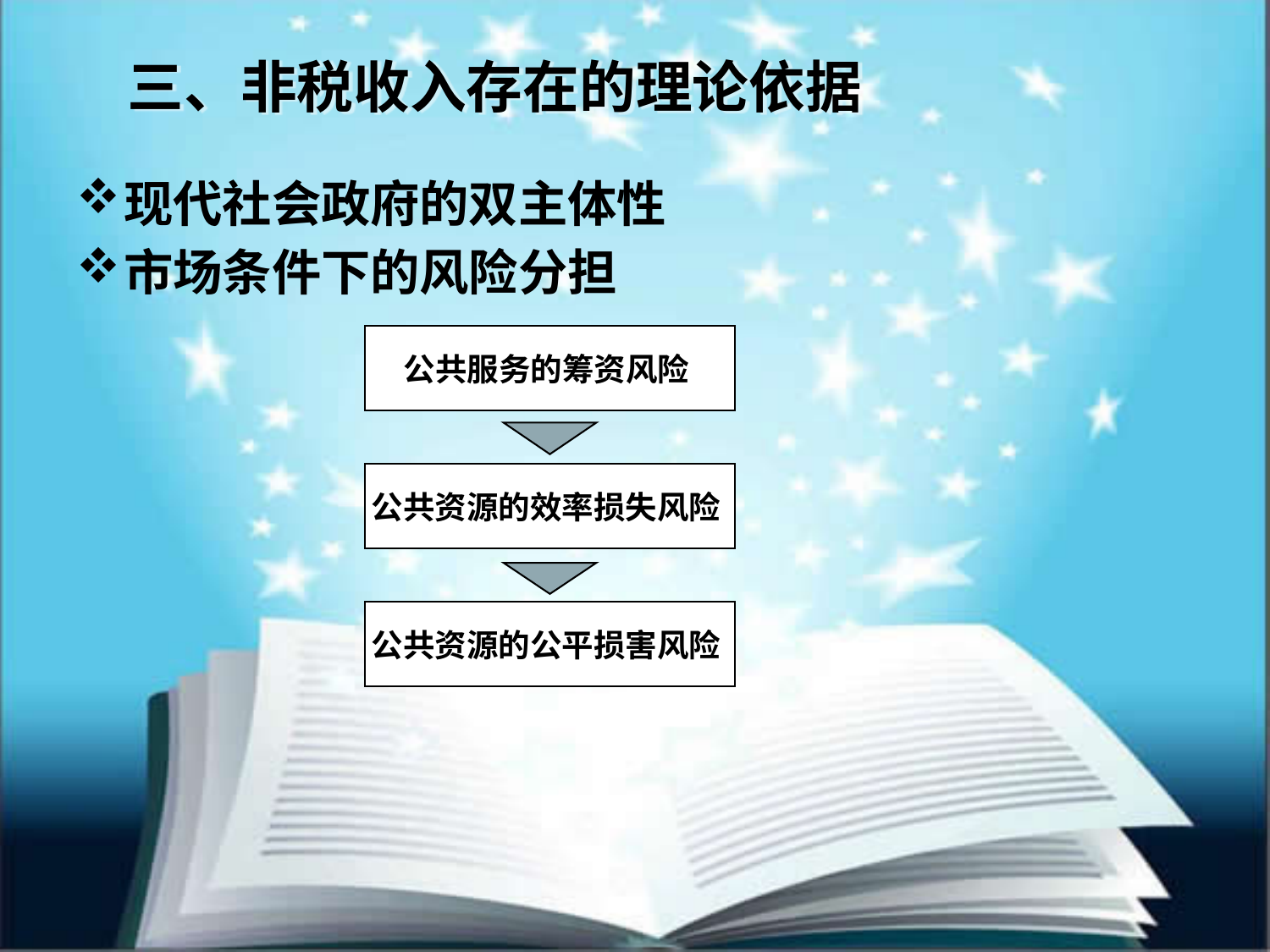

三、非税收入存在的理论依据
现代社会政府的双主体性
市场条件下的风险分担
公共服务的筹资风险

公共资源的效率损失风险

公共资源的公平损害风险